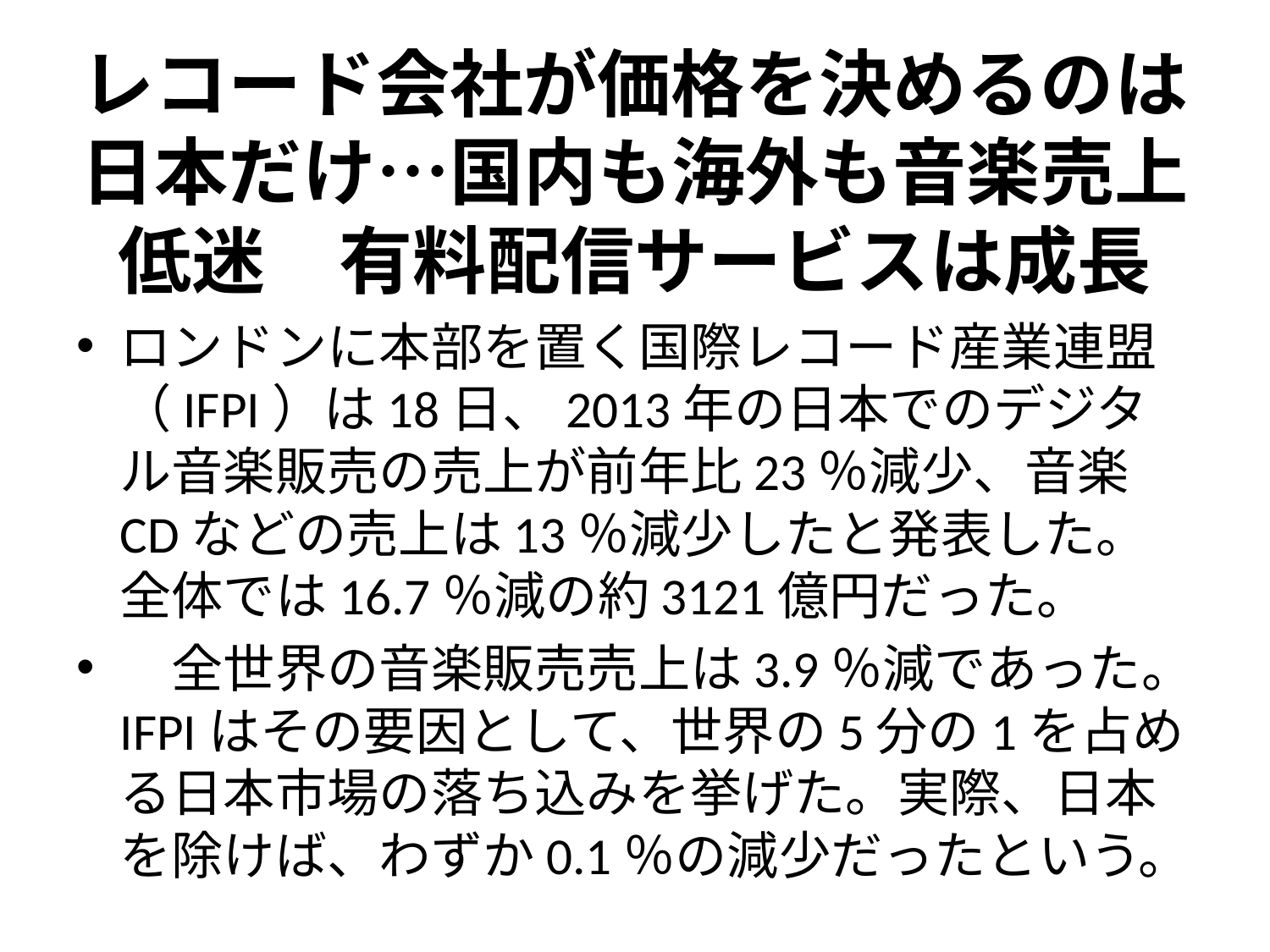

# レコード会社が価格を決めるのは日本だけ…国内も海外も音楽売上低迷　有料配信サービスは成長
ロンドンに本部を置く国際レコード産業連盟（IFPI）は18日、2013年の日本でのデジタル音楽販売の売上が前年比23％減少、音楽CDなどの売上は13％減少したと発表した。全体では16.7％減の約3121億円だった。
　全世界の音楽販売売上は3.9％減であった。IFPIはその要因として、世界の5分の1を占める日本市場の落ち込みを挙げた。実際、日本を除けば、わずか0.1％の減少だったという。